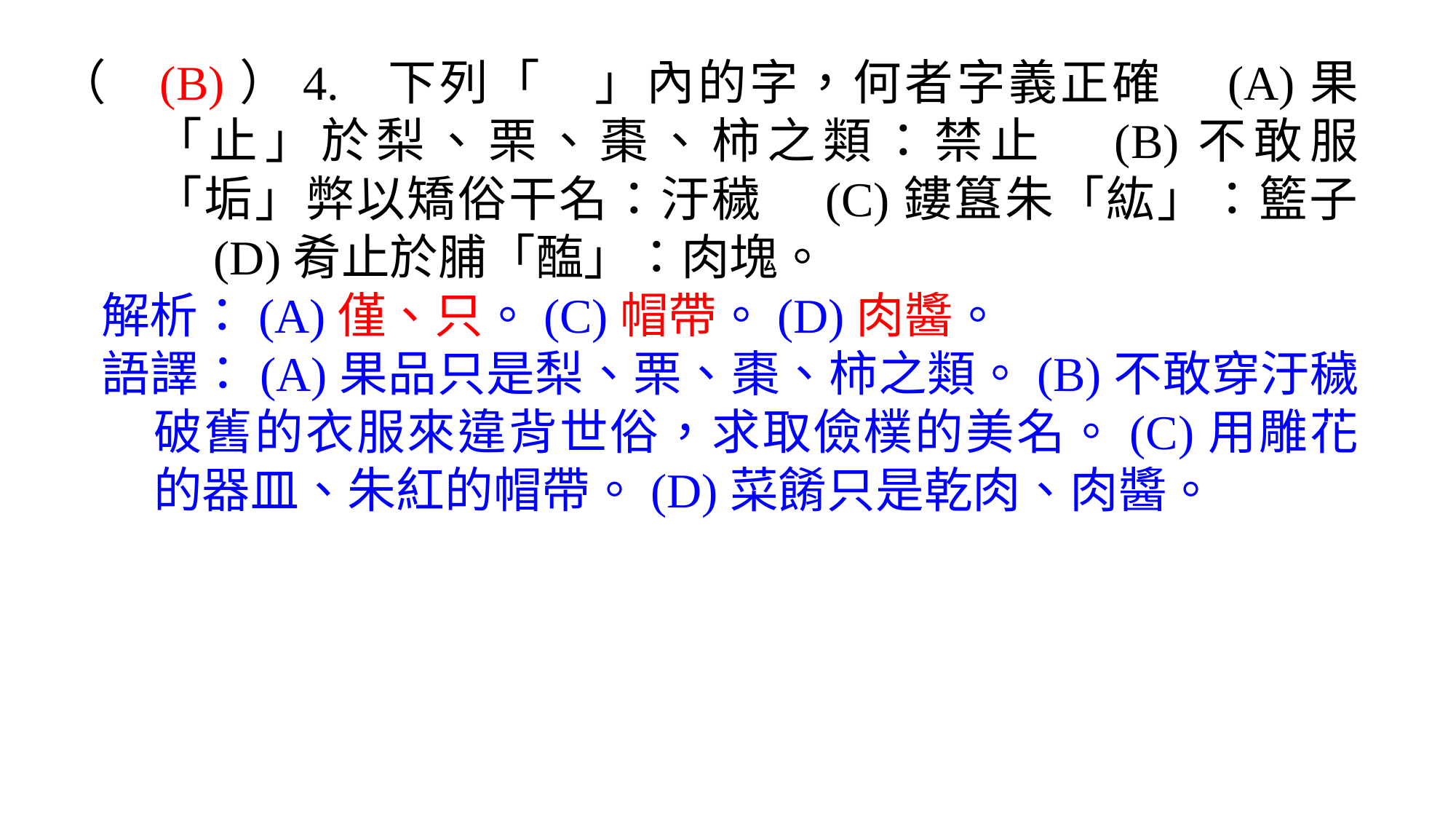

（	(B)）4.	下列「　」內的字，何者字義正確　(A)果「止」於梨、栗、棗、柿之類：禁止　(B)不敢服「垢」弊以矯俗干名：汙穢　(C)鏤簋朱「紘」：籃子　(D)肴止於脯「醢」：肉塊。
解析：(A)僅、只。(C)帽帶。(D)肉醬。
語譯：(A)果品只是梨、栗、棗、柿之類。(B)不敢穿汙穢破舊的衣服來違背世俗，求取儉樸的美名。(C)用雕花的器皿、朱紅的帽帶。(D)菜餚只是乾肉、肉醬。